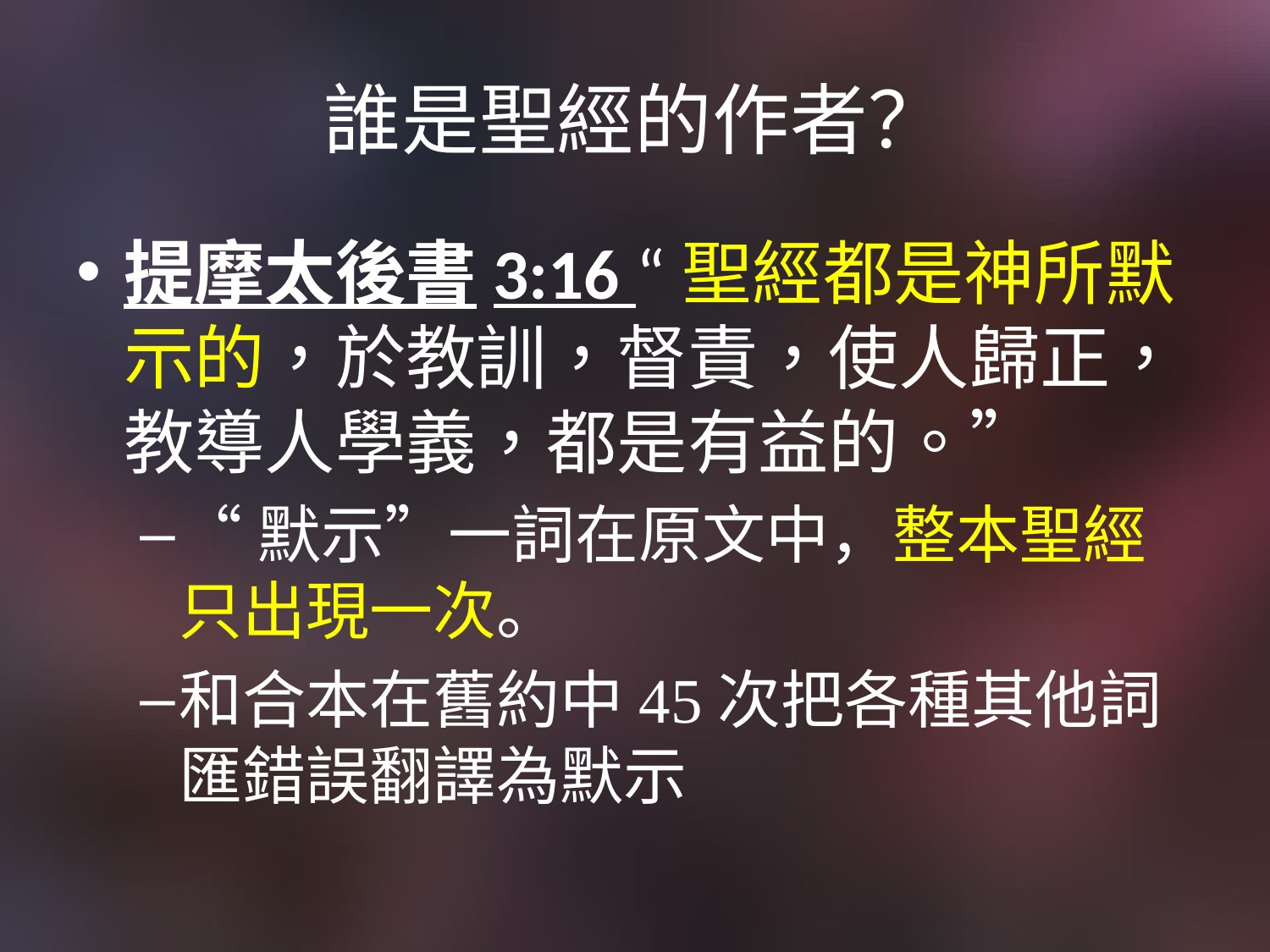

# 誰是聖經的作者？
提摩太後書3:16 “聖經都是神所默示的，於教訓，督責，使人歸正，教導人學義，都是有益的。”
“默示”一詞在原文中，整本聖經只出現一次。
和合本在舊約中45次把各種其他詞匯錯誤翻譯為默示